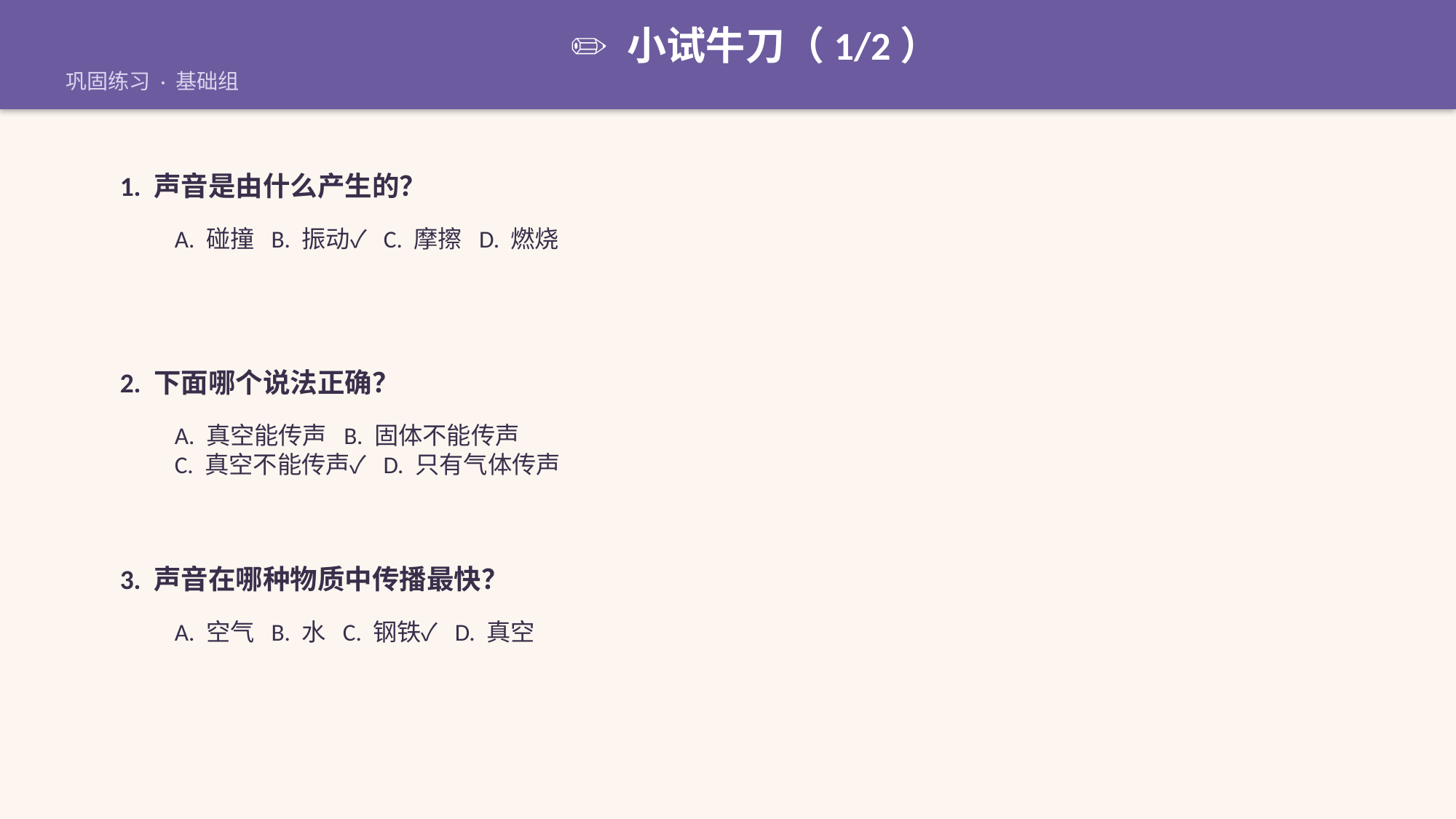

✏️ 小试牛刀（1/2）
巩固练习 · 基础组
1. 声音是由什么产生的？
A. 碰撞  B. 振动✓  C. 摩擦  D. 燃烧
2. 下面哪个说法正确？
A. 真空能传声  B. 固体不能传声
C. 真空不能传声✓  D. 只有气体传声
3. 声音在哪种物质中传播最快？
A. 空气  B. 水  C. 钢铁✓  D. 真空